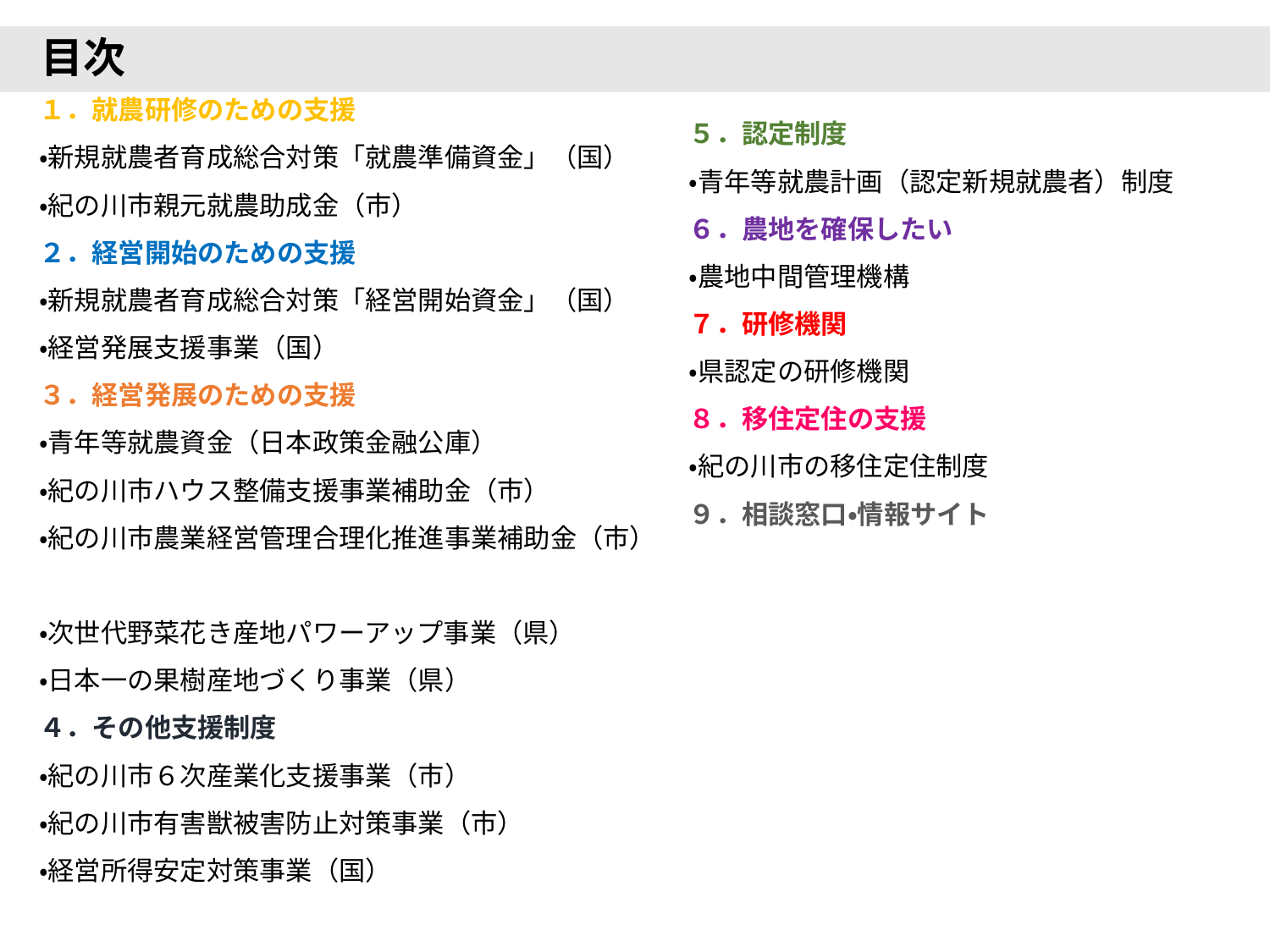

目次
１．就農研修のための支援
・新規就農者育成総合対策「就農準備資金」（国）
・紀の川市親元就農助成金（市）
２．経営開始のための支援
・新規就農者育成総合対策「経営開始資金」（国）
・経営発展支援事業（国）
３．経営発展のための支援
・青年等就農資金（日本政策金融公庫）
・紀の川市ハウス整備支援事業補助金（市）
・紀の川市農業経営管理合理化推進事業補助金（市）
・次世代野菜花き産地パワーアップ事業（県）
・日本一の果樹産地づくり事業（県）
４．その他支援制度
・紀の川市６次産業化支援事業（市）
・紀の川市有害獣被害防止対策事業（市）
・経営所得安定対策事業（国）

５．認定制度
・青年等就農計画（認定新規就農者）制度
６．農地を確保したい
・農地中間管理機構
７．研修機関
・県認定の研修機関
８．移住定住の支援
・紀の川市の移住定住制度
９．相談窓口・情報サイト